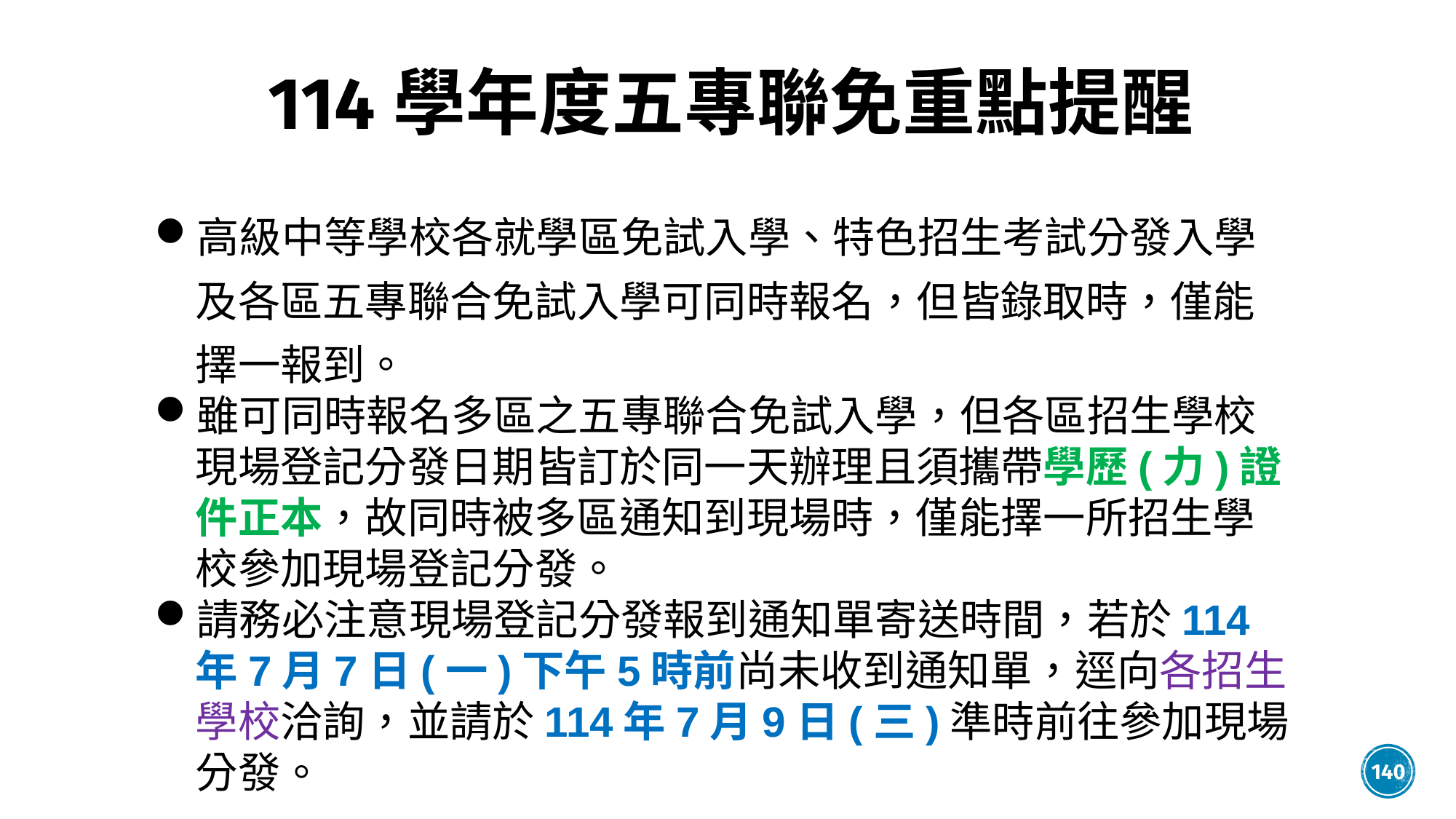

# 114學年度五專聯免重點提醒
高級中等學校各就學區免試入學、特色招生考試分發入學及各區五專聯合免試入學可同時報名，但皆錄取時，僅能擇一報到。
雖可同時報名多區之五專聯合免試入學，但各區招生學校現場登記分發日期皆訂於同一天辦理且須攜帶學歷(力)證件正本，故同時被多區通知到現場時，僅能擇一所招生學校參加現場登記分發。
請務必注意現場登記分發報到通知單寄送時間，若於114年7月7日(一)下午5時前尚未收到通知單，逕向各招生學校洽詢，並請於114年7月9日(三)準時前往參加現場分發。
140